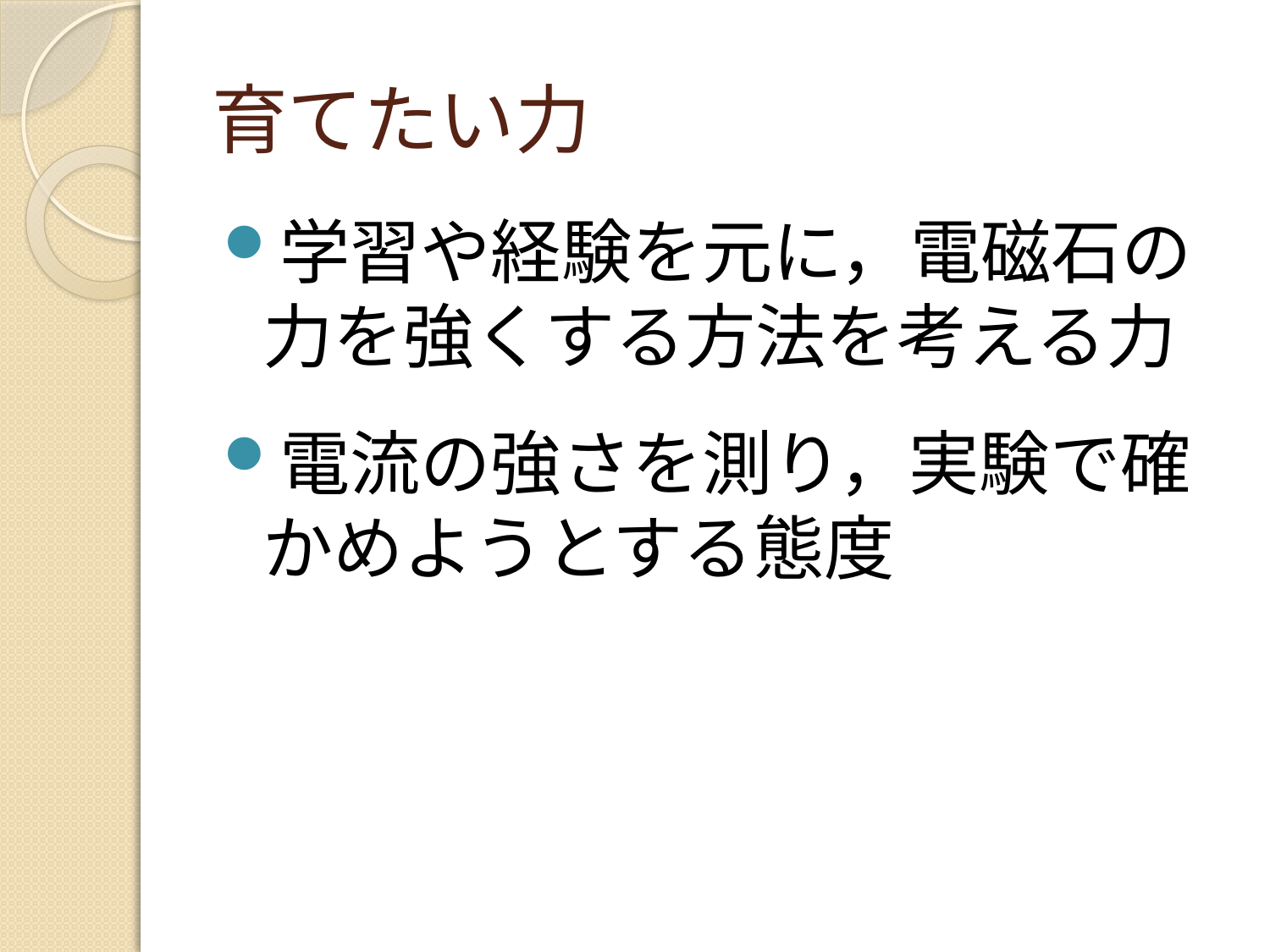

# 育てたい力
学習や経験を元に，電磁石の力を強くする方法を考える力
電流の強さを測り，実験で確かめようとする態度